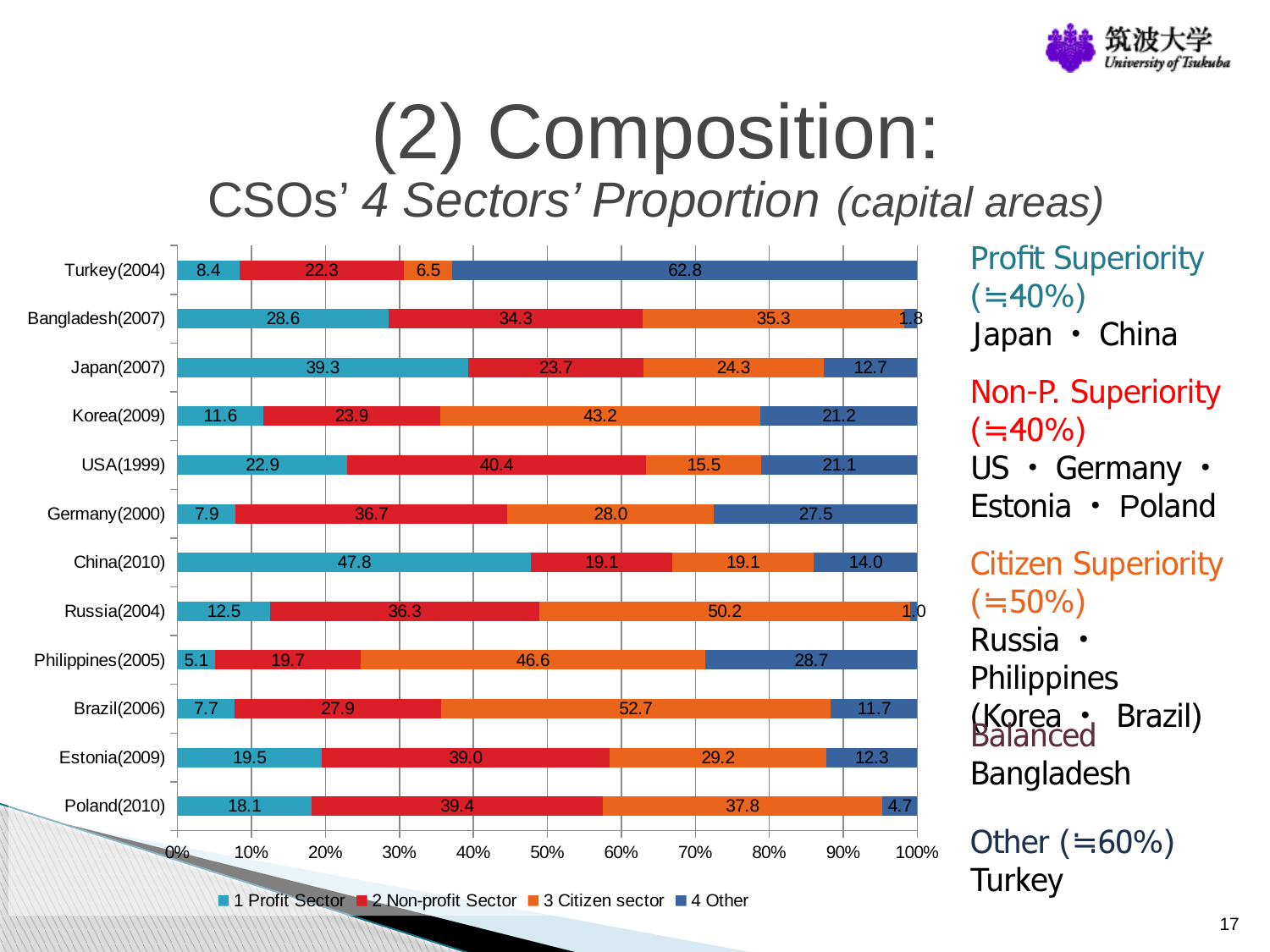

(2) Composition:
CSOs’ 4 Sectors’ Proportion (capital areas)

### Chart

| Category | 1 Profit Sector | 2 Non-profit Sector | 3 Citizen sector | 4 Other |
|---|---|---|---|---|
| Poland(2010) | 18.11023622047244 | 39.37007874015748 | 37.7952755905512 | 4.724409448818895 |
| Estonia(2009) | 19.48051948051948 | 38.96103896103897 | 29.22077922077916 | 12.33766233766234 |
| Brazil(2006) | 7.70593445527015 | 27.9007971656333 | 52.70150575730734 | 11.69176262178919 |
| Philippines(2005) | 5.070754716981132 | 19.69339622641509 | 46.58018867924522 | 28.6556603773585 |
| Russia(2004) | 12.5396825396825 | 36.34920634920629 | 50.15873015873016 | 0.952380952380952 |
| China(2010) | 47.7815699658703 | 19.11262798634812 | 19.11262798634812 | 13.99317406143345 |
| Germany(2000) | 7.872696817420436 | 36.68341708542712 | 27.97319932998325 | 27.47068676716917 |
| USA(1999) | 22.93706293706293 | 40.41958041958036 | 15.52447552447552 | 21.11888111888112 |
| Korea(2009) | 11.58301158301158 | 23.93822393822388 | 43.24324324324319 | 21.23552123552117 |
| Japan(2007) | 39.28571428571428 | 23.71651785714285 | 24.33035714285715 | 12.66741071428572 |
| Bangladesh(2007) | 28.55721393034825 | 34.32835820895528 | 35.32338308457712 | 1.791044776119403 |
| Turkey(2004) | 8.37696335078534 | 22.25130890052356 | 6.544502617801045 | 62.82722513089005 |
Profit Superiority
(≒40%)
Japan・China
Non-P. Superiority
(≒40%)
US・Germany・Estonia・Poland
Citizen Superiority (≒50%)
Russia・Philippines (Korea・ Brazil)
Balanced
Bangladesh
Other (≒60%)
Turkey
17